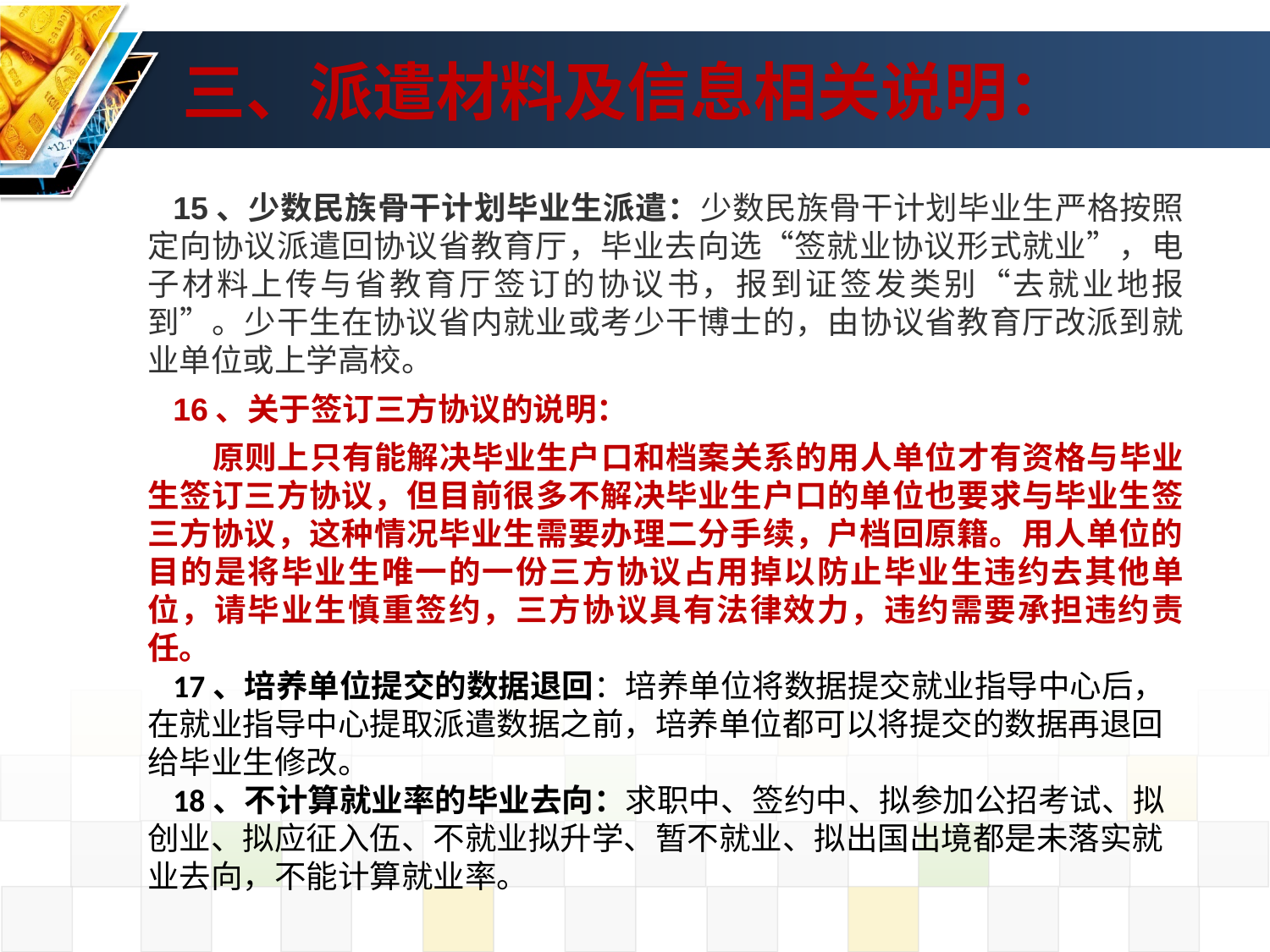

# 三、派遣材料及信息相关说明：
15、少数民族骨干计划毕业生派遣：少数民族骨干计划毕业生严格按照定向协议派遣回协议省教育厅，毕业去向选“签就业协议形式就业”，电子材料上传与省教育厅签订的协议书，报到证签发类别“去就业地报到”。少干生在协议省内就业或考少干博士的，由协议省教育厅改派到就业单位或上学高校。
16、关于签订三方协议的说明：
    原则上只有能解决毕业生户口和档案关系的用人单位才有资格与毕业生签订三方协议，但目前很多不解决毕业生户口的单位也要求与毕业生签三方协议，这种情况毕业生需要办理二分手续，户档回原籍。用人单位的目的是将毕业生唯一的一份三方协议占用掉以防止毕业生违约去其他单位，请毕业生慎重签约，三方协议具有法律效力，违约需要承担违约责任。
17、培养单位提交的数据退回：培养单位将数据提交就业指导中心后，在就业指导中心提取派遣数据之前，培养单位都可以将提交的数据再退回给毕业生修改。
18、不计算就业率的毕业去向：求职中、签约中、拟参加公招考试、拟创业、拟应征入伍、不就业拟升学、暂不就业、拟出国出境都是未落实就业去向，不能计算就业率。